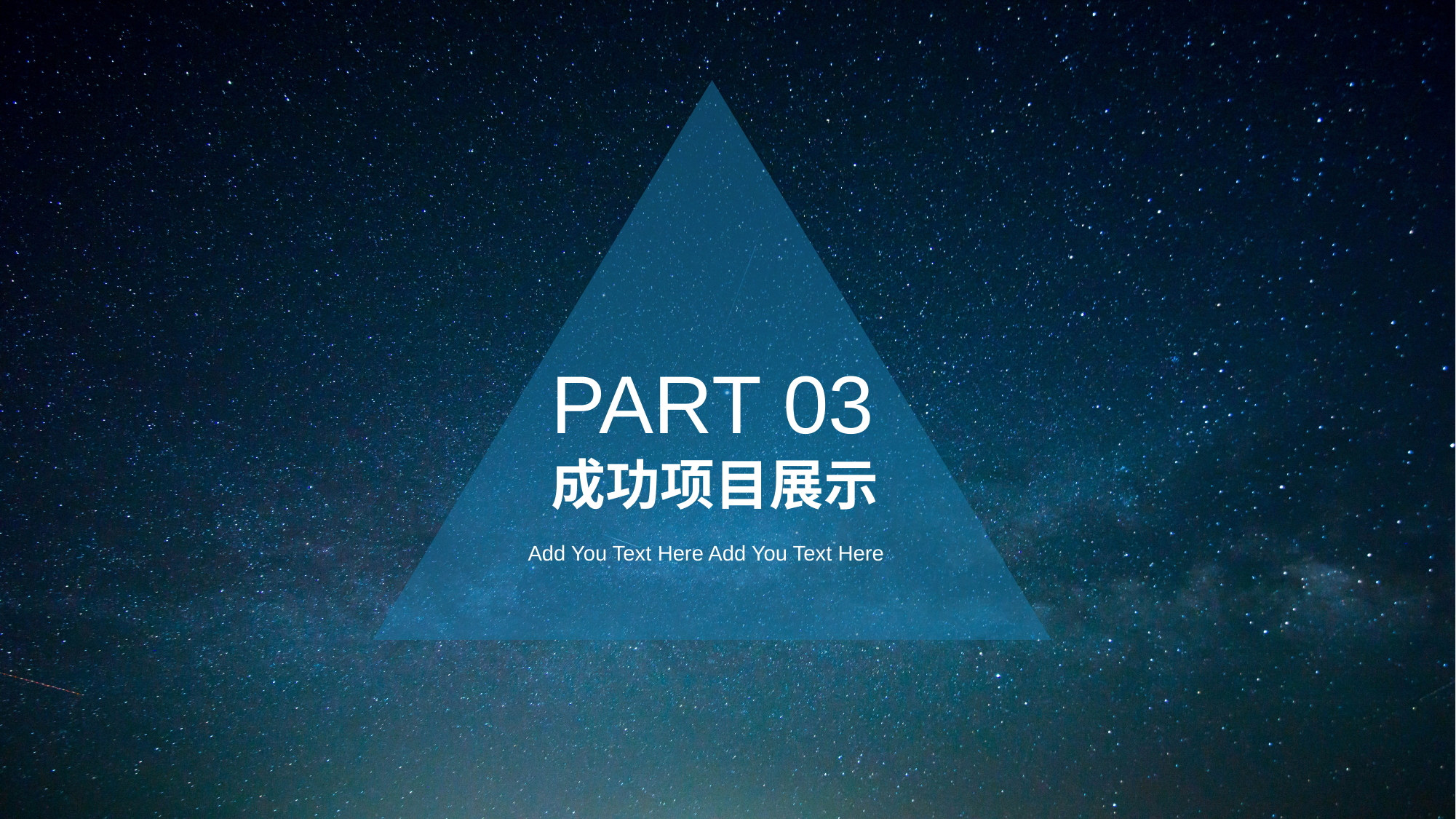

PART 03
成功项目展示
Add You Text Here Add You Text Here